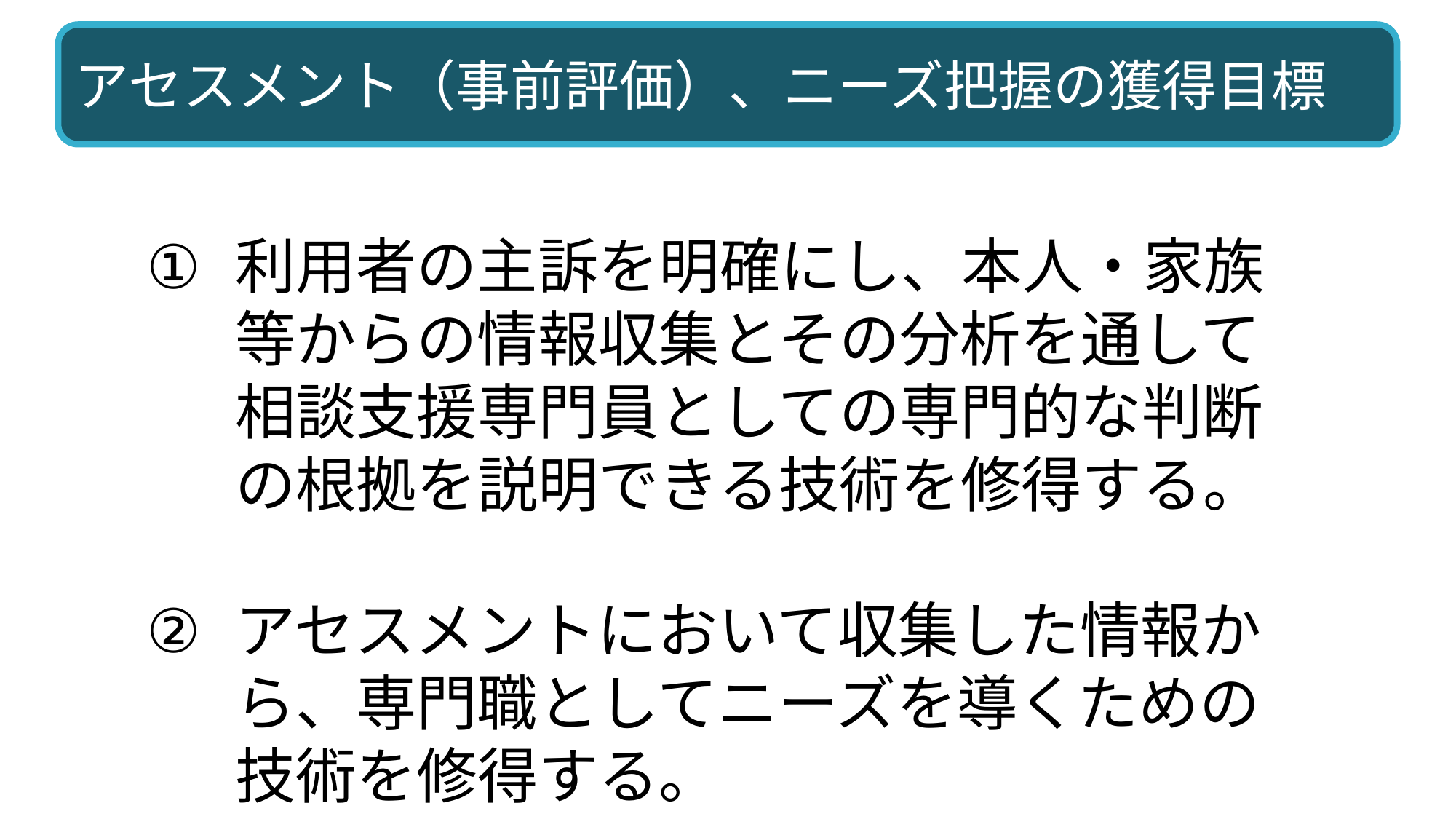

76
アセスメント（事前評価）、ニーズ把握の獲得目標
利用者の主訴を明確にし、本人・家族等からの情報収集とその分析を通して相談支援専門員としての専門的な判断の根拠を説明できる技術を修得する。

アセスメントにおいて収集した情報から、専門職としてニーズを導くための技術を修得する。